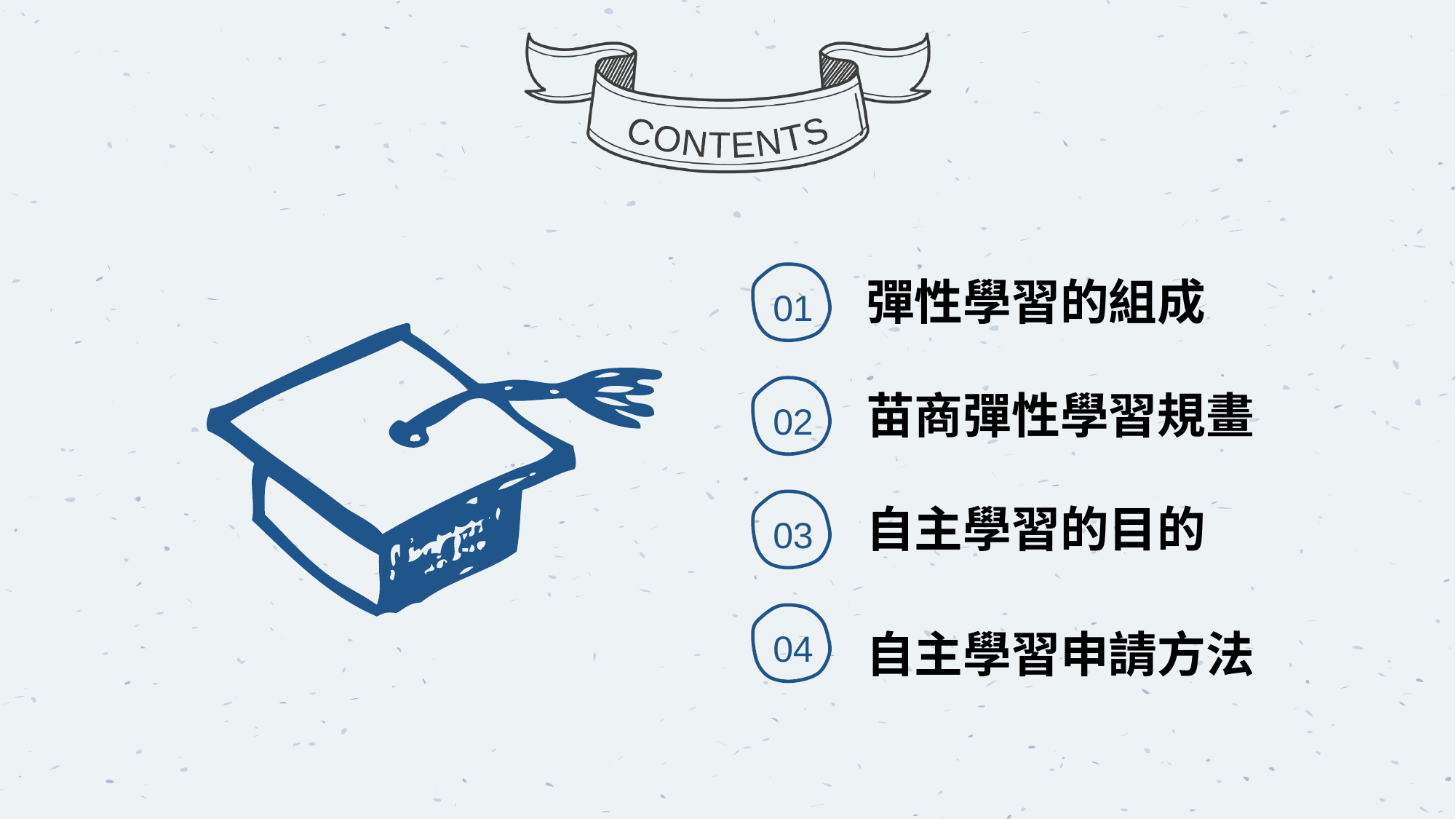

CONTENTS

01
彈性學習的組成

02
苗商彈性學習規畫

03
自主學習的目的

04
自主學習申請方法